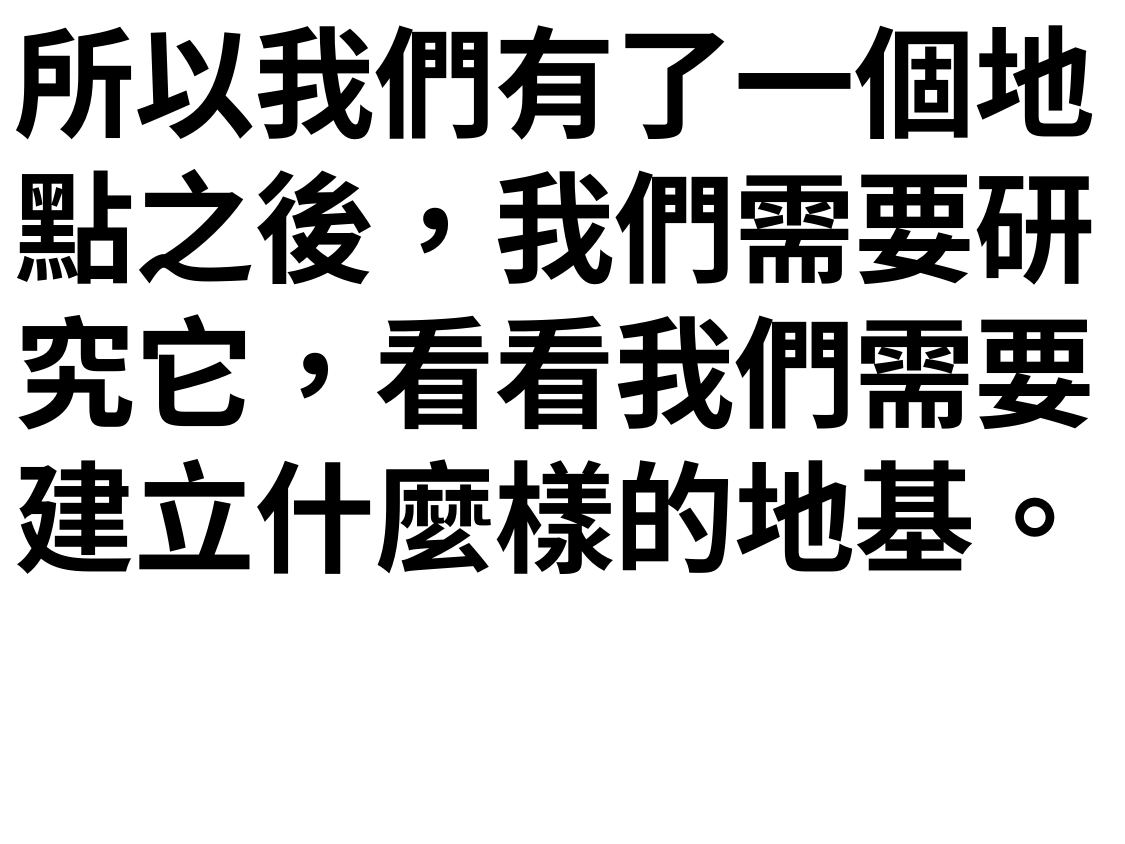

所以我們有了一個地點之後，我們需要研究它，看看我們需要建立什麼樣的地基。